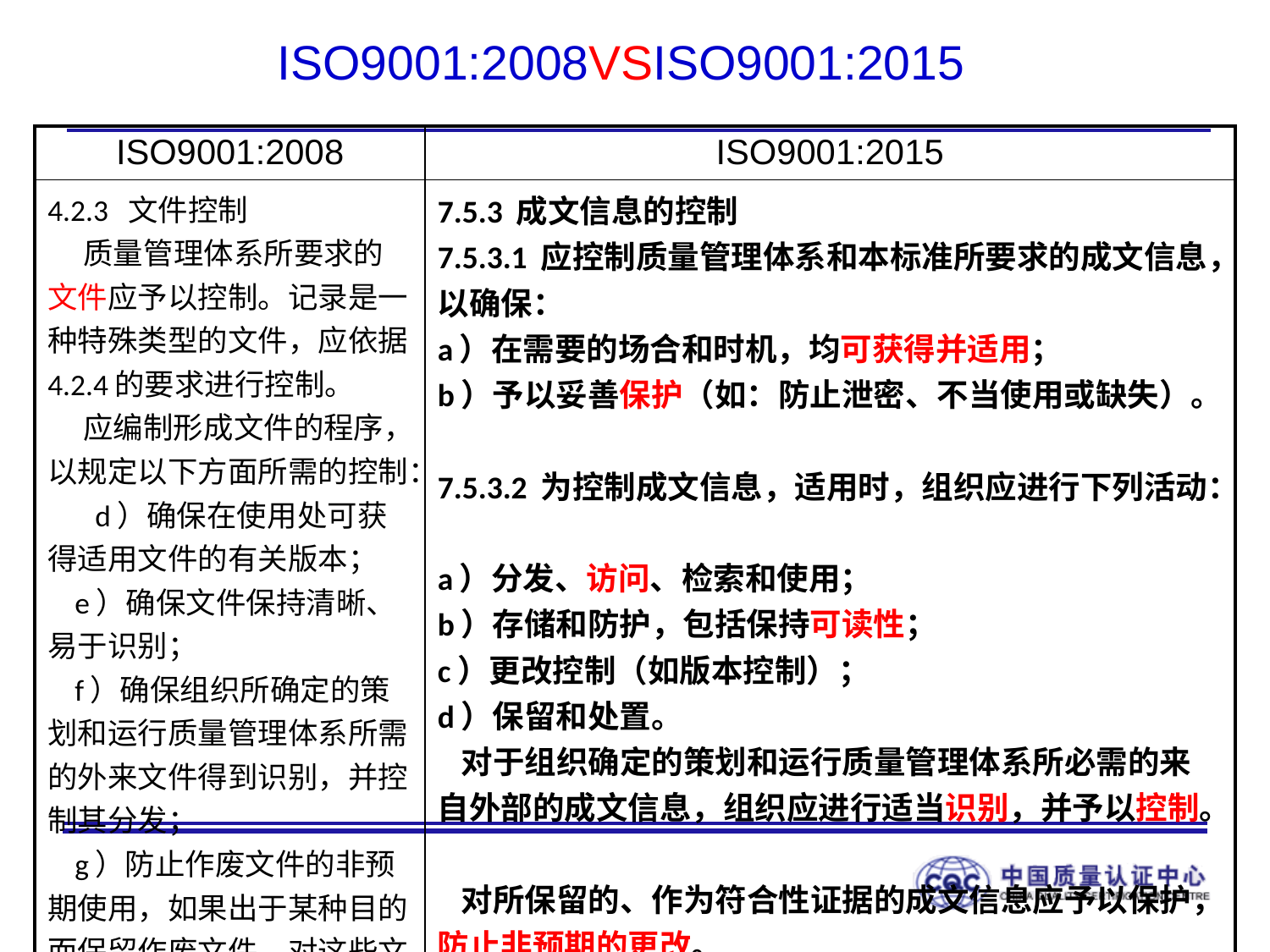

# ISO9001:2008VSISO9001:2015
| ISO9001:2008 | ISO9001:2015 |
| --- | --- |
| 4.2.3 文件控制 质量管理体系所要求的文件应予以控制。记录是一种特殊类型的文件，应依据4.2.4的要求进行控制。 应编制形成文件的程序，以规定以下方面所需的控制： d）确保在使用处可获得适用文件的有关版本； e）确保文件保持清晰、易于识别； f）确保组织所确定的策划和运行质量管理体系所需的外来文件得到识别，并控制其分发； g）防止作废文件的非预期使用，如果出于某种目的而保留作废文件，对这些文件进行适当的标识。 | 7.5.3 成文信息的控制 7.5.3.1 应控制质量管理体系和本标准所要求的成文信息，以确保： a）在需要的场合和时机，均可获得并适用； b）予以妥善保护（如：防止泄密、不当使用或缺失）。 7.5.3.2 为控制成文信息，适用时，组织应进行下列活动： a）分发、访问、检索和使用； b）存储和防护，包括保持可读性； c）更改控制（如版本控制）； d）保留和处置。 对于组织确定的策划和运行质量管理体系所必需的来自外部的成文信息，组织应进行适当识别，并予以控制。 对所保留的、作为符合性证据的成文信息应予以保护，防止非预期的更改。 注：对成文信息的“访问”可能意味着仅允许查阅，或者意味着允许查阅并授权修改。 |